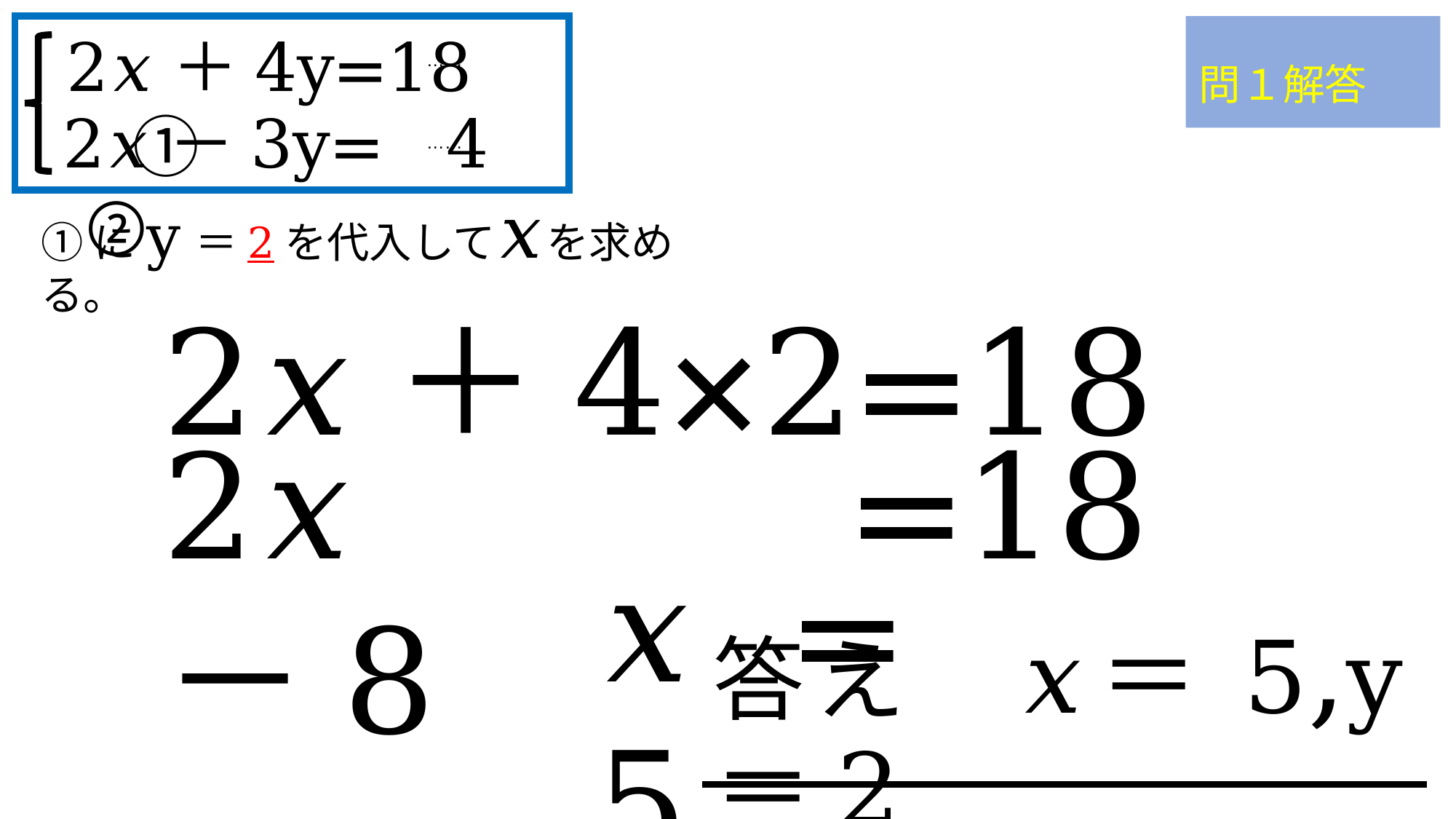

2𝑥＋4y=18 　①
2𝑥－3y=   4     ②

……
……

問１解答
①にy＝2を代入して𝑥を求める。
2𝑥＋4×2=18
2𝑥　   　 =18－8
𝑥  = 5
答え　𝑥＝5,y＝2